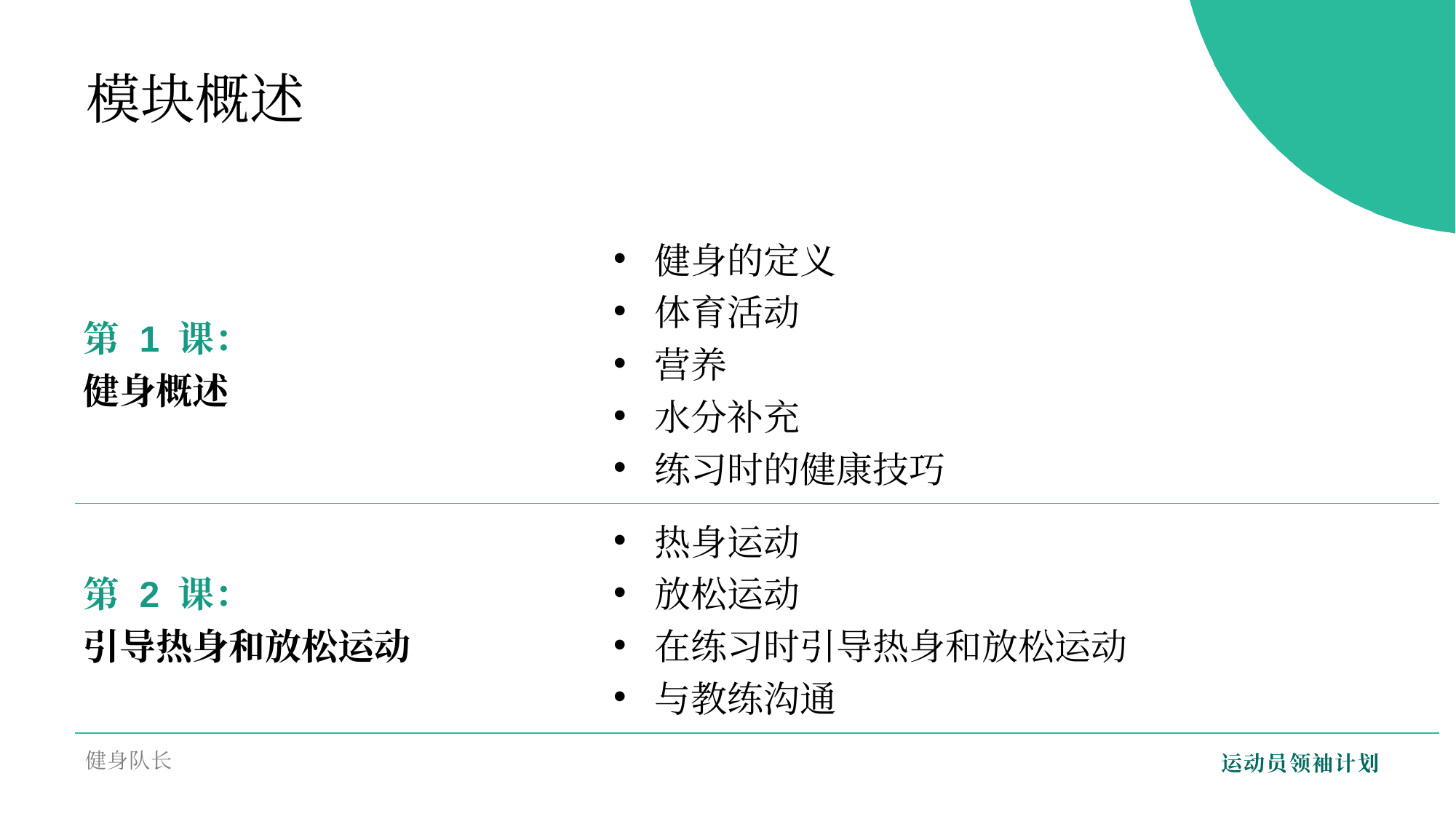

模块概述
| 第 1 课： 健身概述 | 健身的定义 体育活动 营养 水分补充 练习时的健康技巧 |
| --- | --- |
| 第 2 课： 引导热身和放松运动 | 热身运动 放松运动 在练习时引导热身和放松运动 与教练沟通 |
健身队长